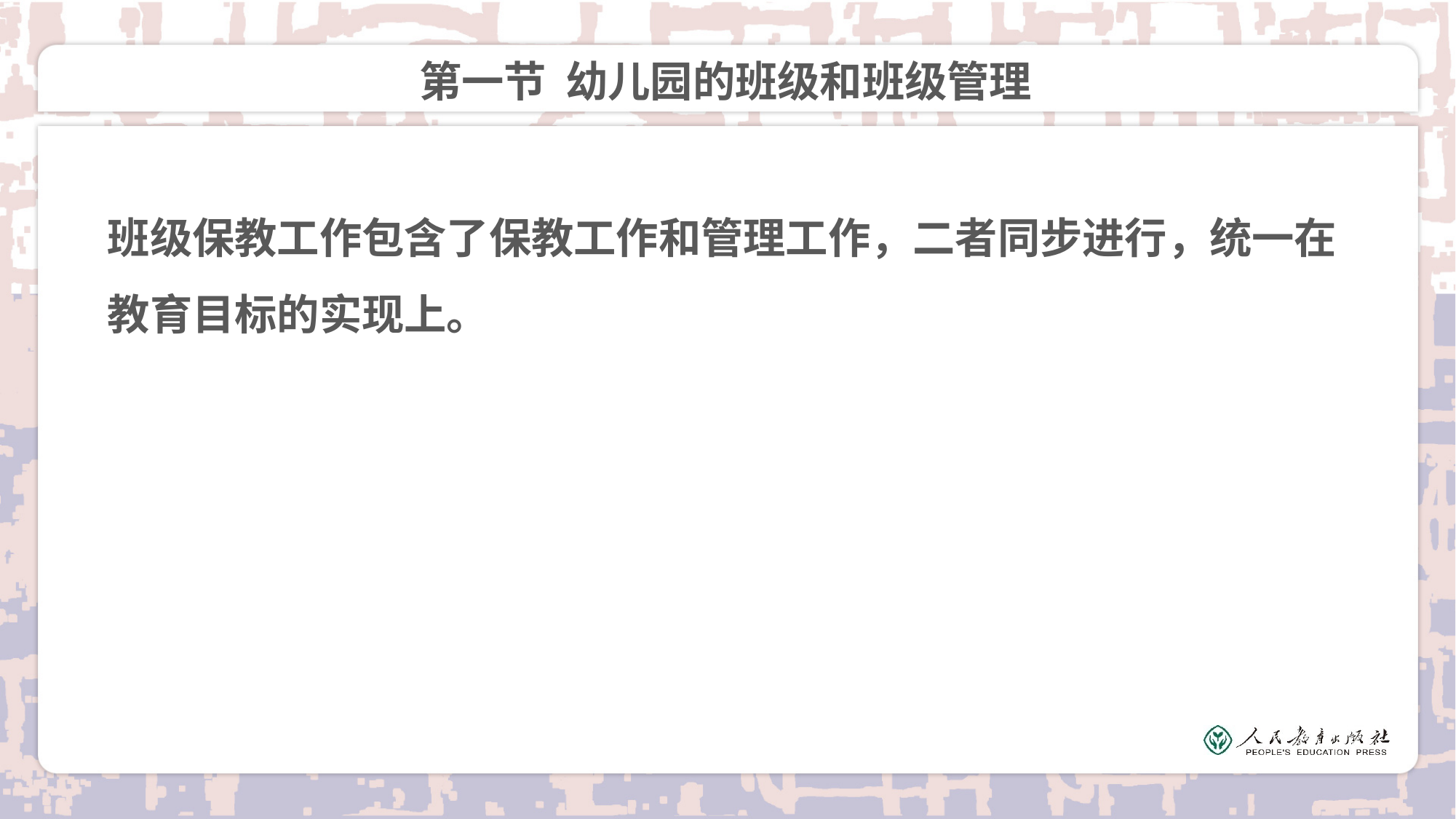

# 第一节  幼儿园的班级和班级管理
班级保教工作包含了保教工作和管理工作，二者同步进行，统一在教育目标的实现上。